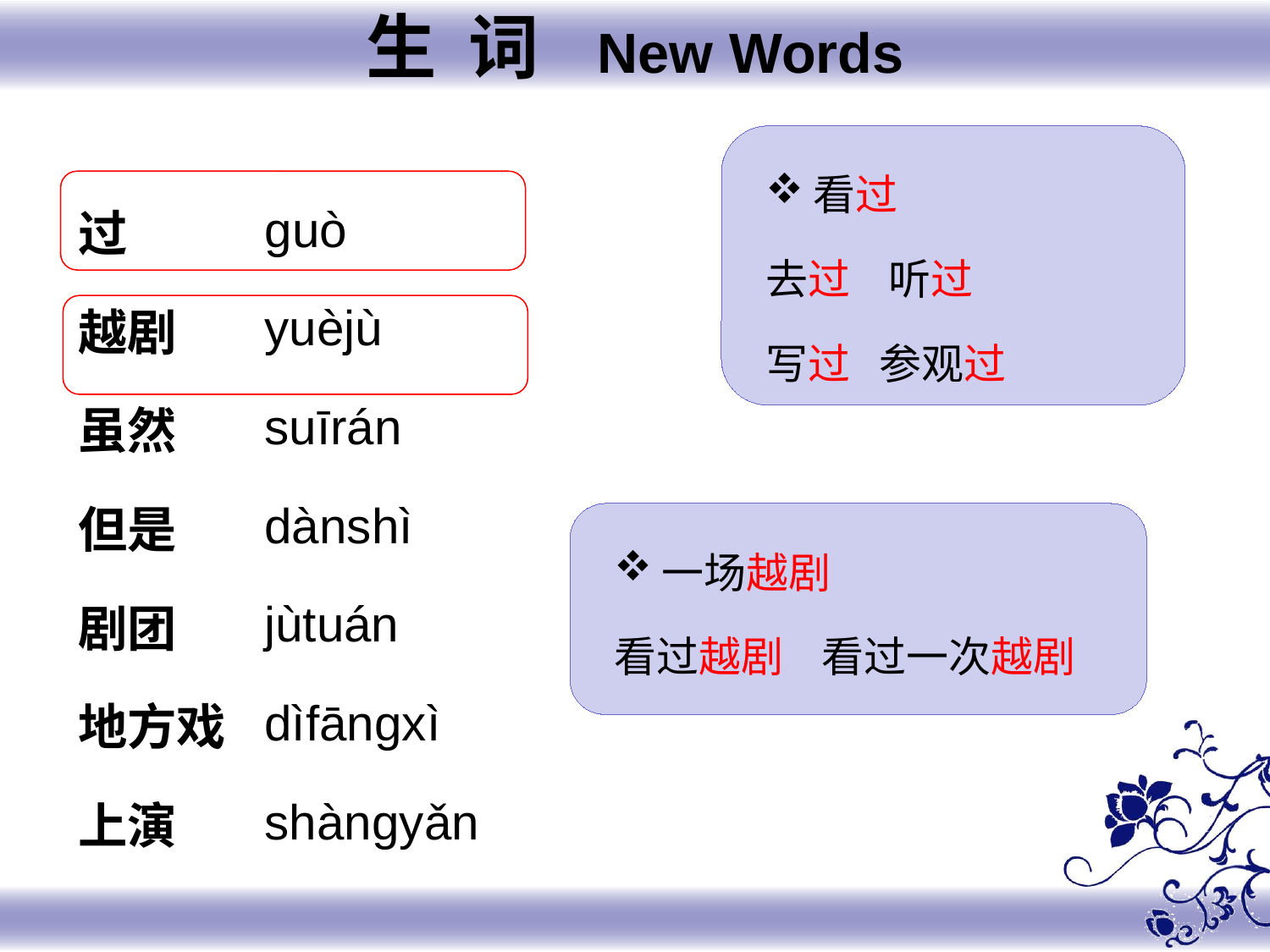

生  词   New Words

看过
去过    听过
写过   参观过

ɡuò
yuèjù
suīrán
dànshì
jùtuán
dìfānɡxì
shànɡyǎn
过
越剧
虽然
但是
剧团
地方戏
上演

一场越剧
看过越剧    看过一次越剧